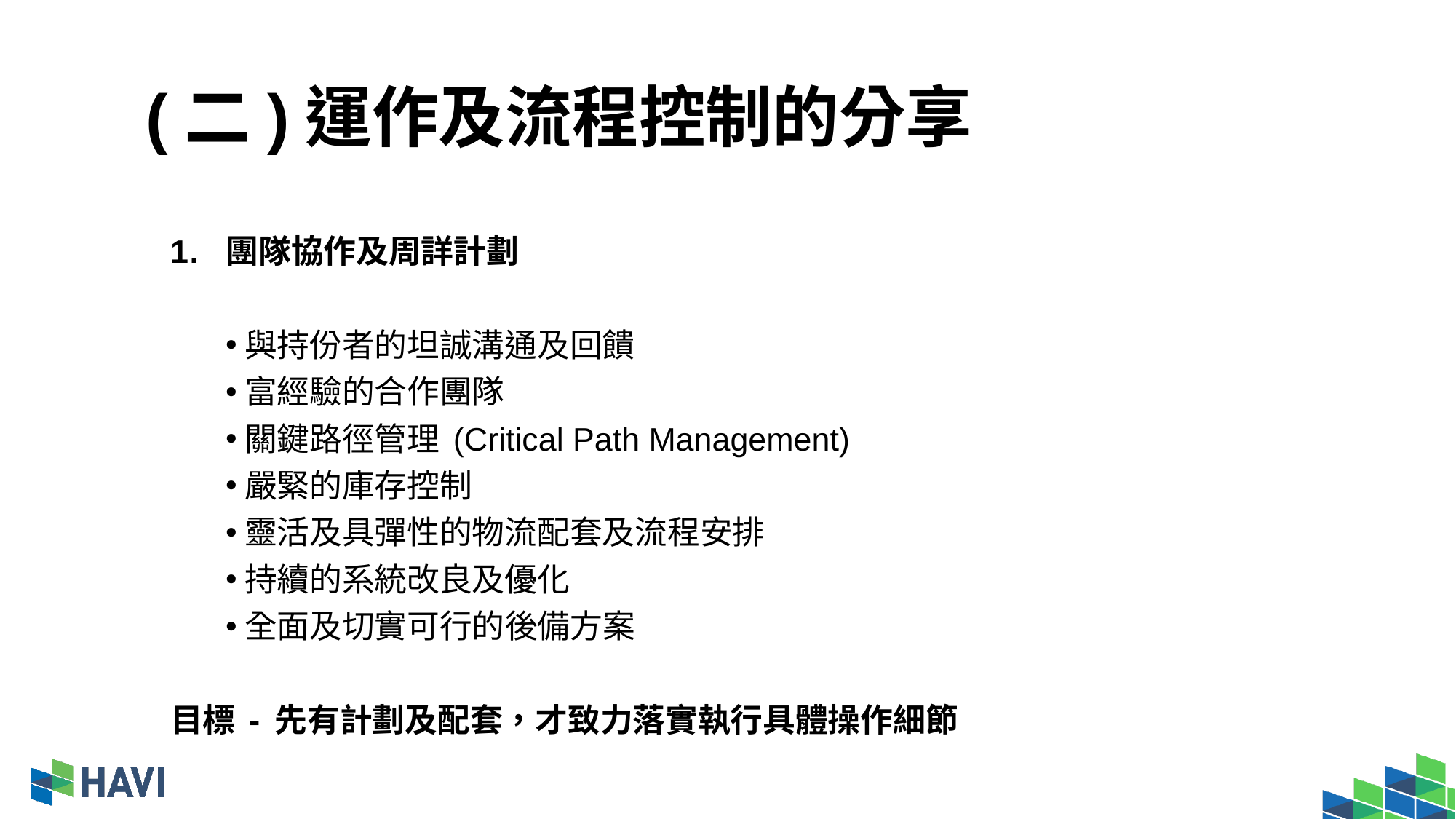

(二)運作及流程控制的分享

團隊協作及周詳計劃

與持份者的坦誠溝通及回饋
富經驗的合作團隊
關鍵路徑管理 (Critical Path Management)
嚴緊的庫存控制
靈活及具彈性的物流配套及流程安排
持續的系統改良及優化
全面及切實可行的後備方案

目標 - 先有計劃及配套，才致力落實執行具體操作細節